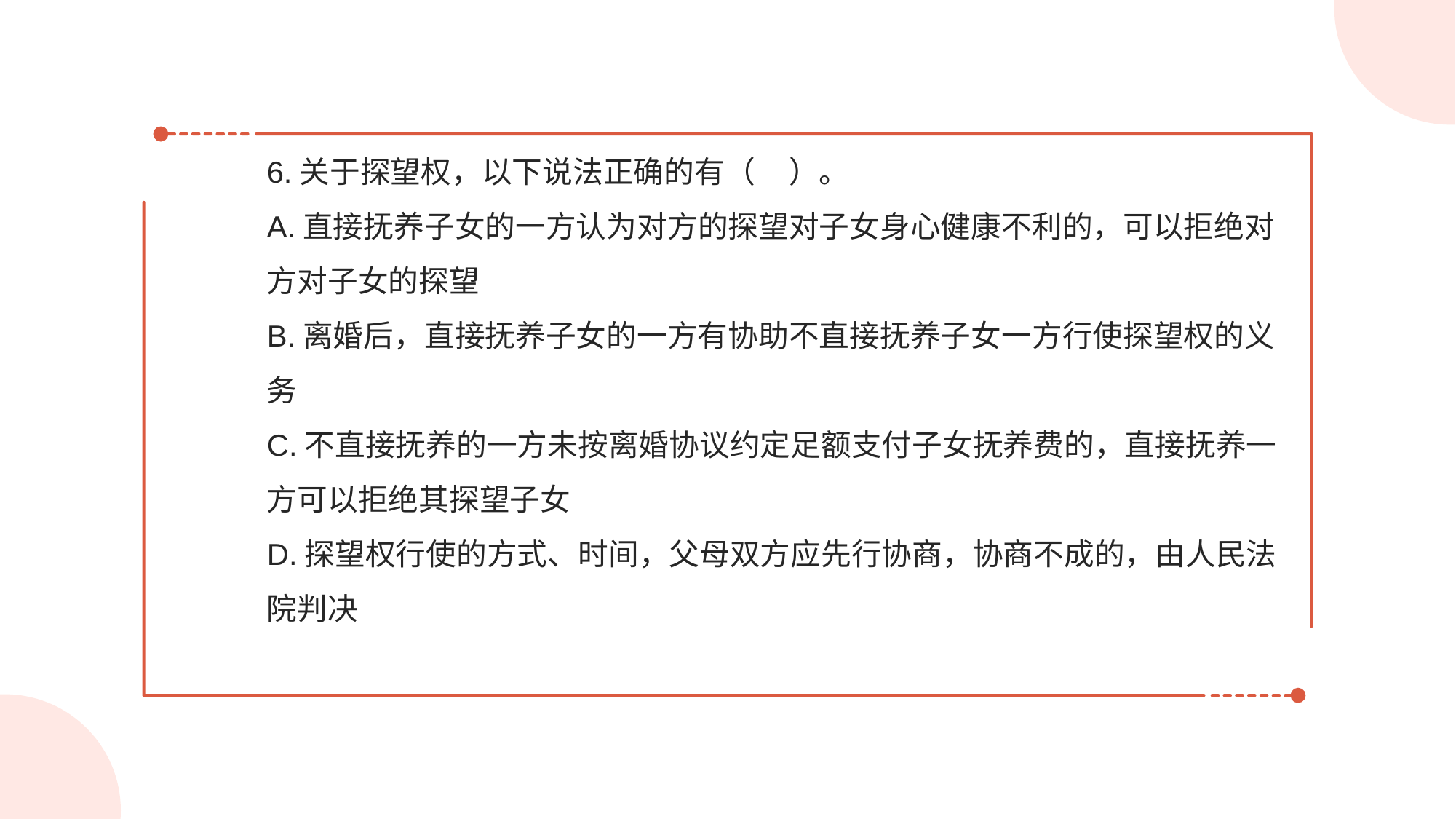

6.关于探望权，以下说法正确的有（     ）。
A.直接抚养子女的一方认为对方的探望对子女身心健康不利的，可以拒绝对方对子女的探望
B.离婚后，直接抚养子女的一方有协助不直接抚养子女一方行使探望权的义务
C.不直接抚养的一方未按离婚协议约定足额支付子女抚养费的，直接抚养一方可以拒绝其探望子女
D.探望权行使的方式、时间，父母双方应先行协商，协商不成的，由人民法院判决

#